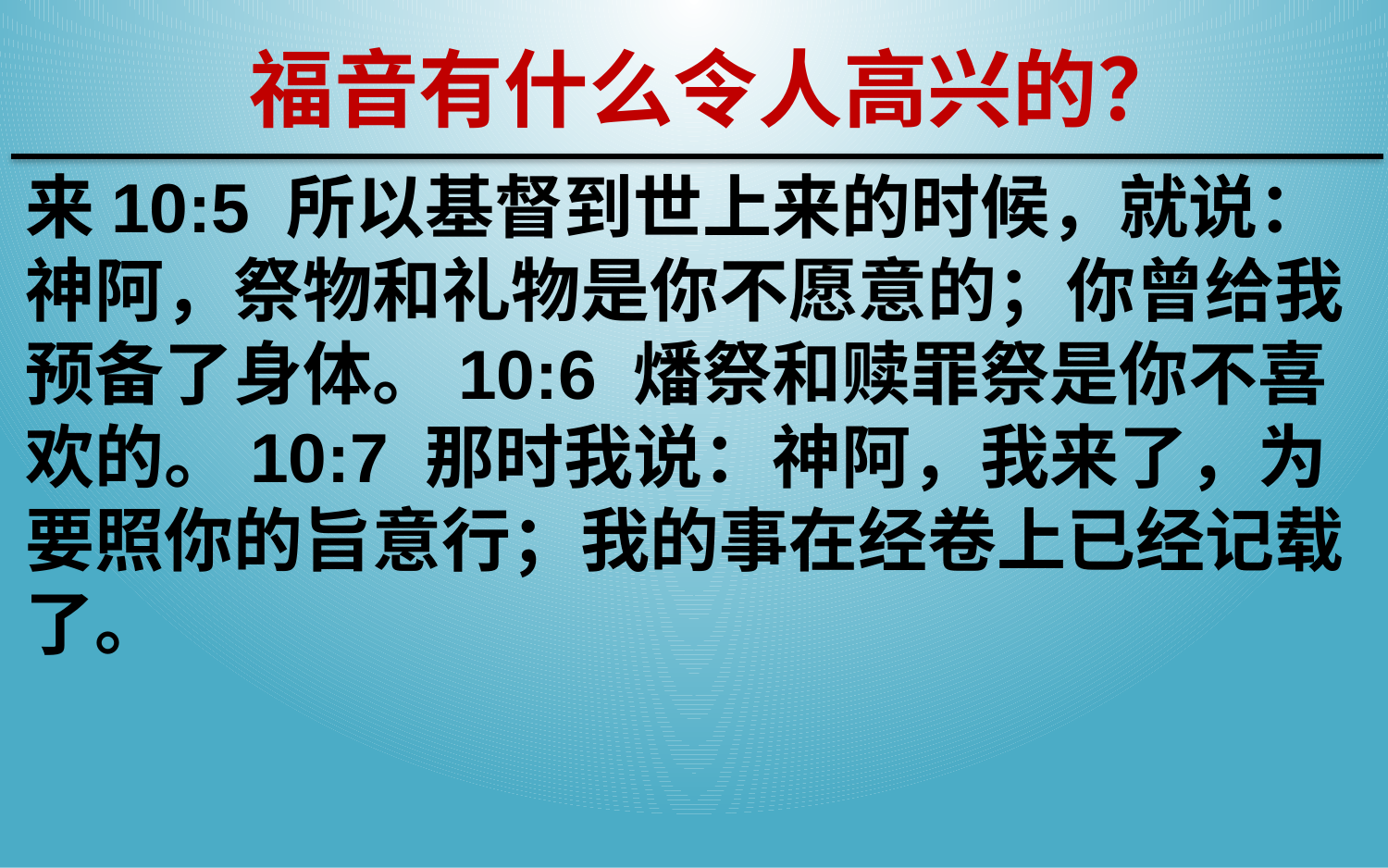

福音有什么令人高兴的？
来10:5 所以基督到世上来的时候，就说：神阿，祭物和礼物是你不愿意的；你曾给我预备了身体。10:6 燔祭和赎罪祭是你不喜欢的。10:7 那时我说：神阿，我来了，为要照你的旨意行；我的事在经卷上已经记载了。